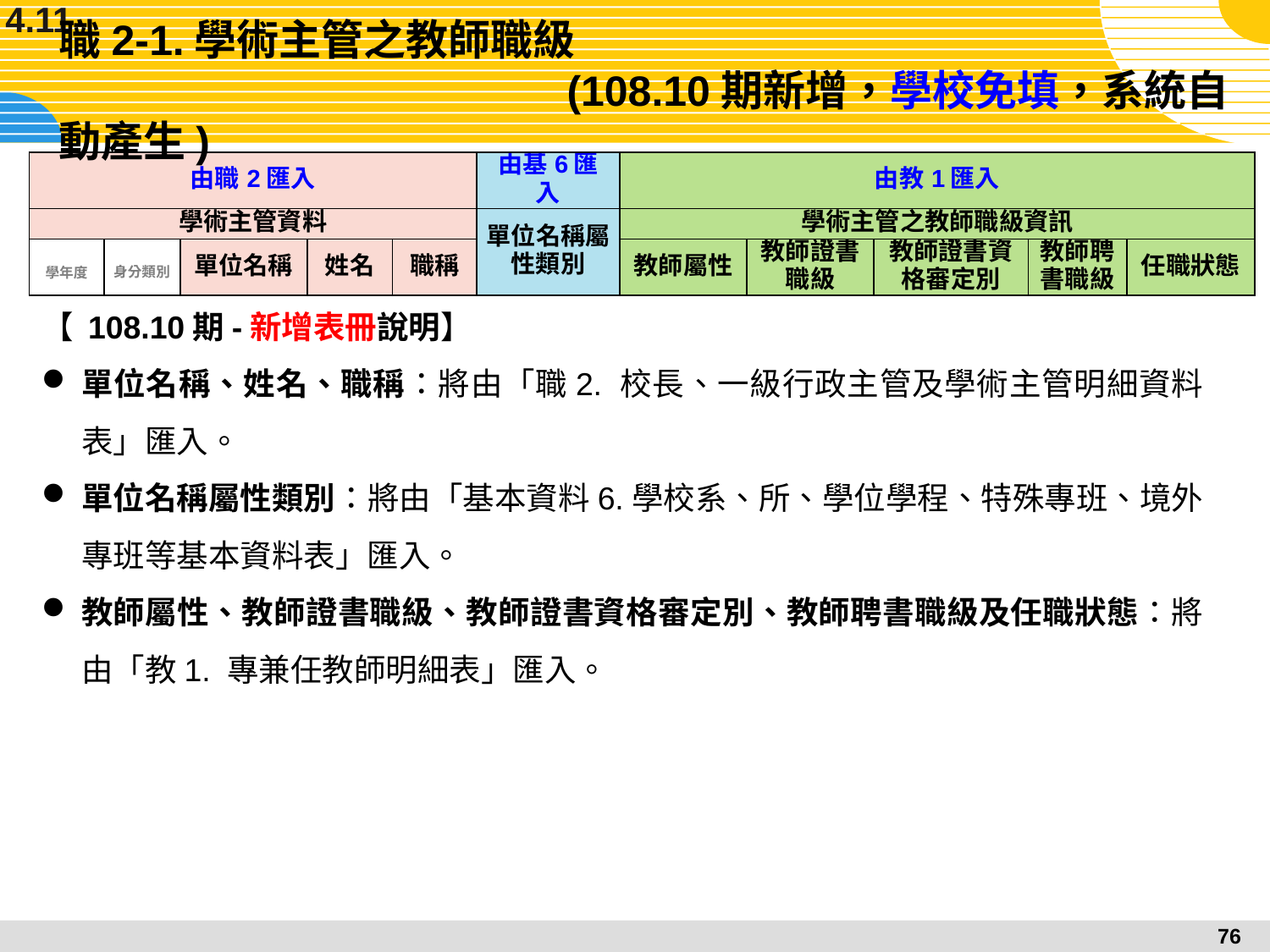

4.11
# 職2-1.學術主管之教師職級									(108.10期新增，學校免填，系統自動產生)
| 由職2匯入 |  |  |  |  | 由基6匯入 | 由教1匯入 |  |  |  |  |
| --- | --- | --- | --- | --- | --- | --- | --- | --- | --- | --- |
| 學術主管資料 |  |  |  |  | 單位名稱屬性類別 | 學術主管之教師職級資訊 |  |  |  |  |
| 學年度 | 身分類別 | 單位名稱 | 姓名 | 職稱 |  | 教師屬性 | 教師證書職級 | 教師證書資格審定別 | 教師聘書職級 | 任職狀態 |
【 108.10期-新增表冊說明】
單位名稱、姓名、職稱：將由「職2. 校長、一級行政主管及學術主管明細資料表」匯入。
單位名稱屬性類別：將由「基本資料6.學校系、所、學位學程、特殊專班、境外專班等基本資料表」匯入。
教師屬性、教師證書職級、教師證書資格審定別、教師聘書職級及任職狀態：將由「教1. 專兼任教師明細表」匯入。